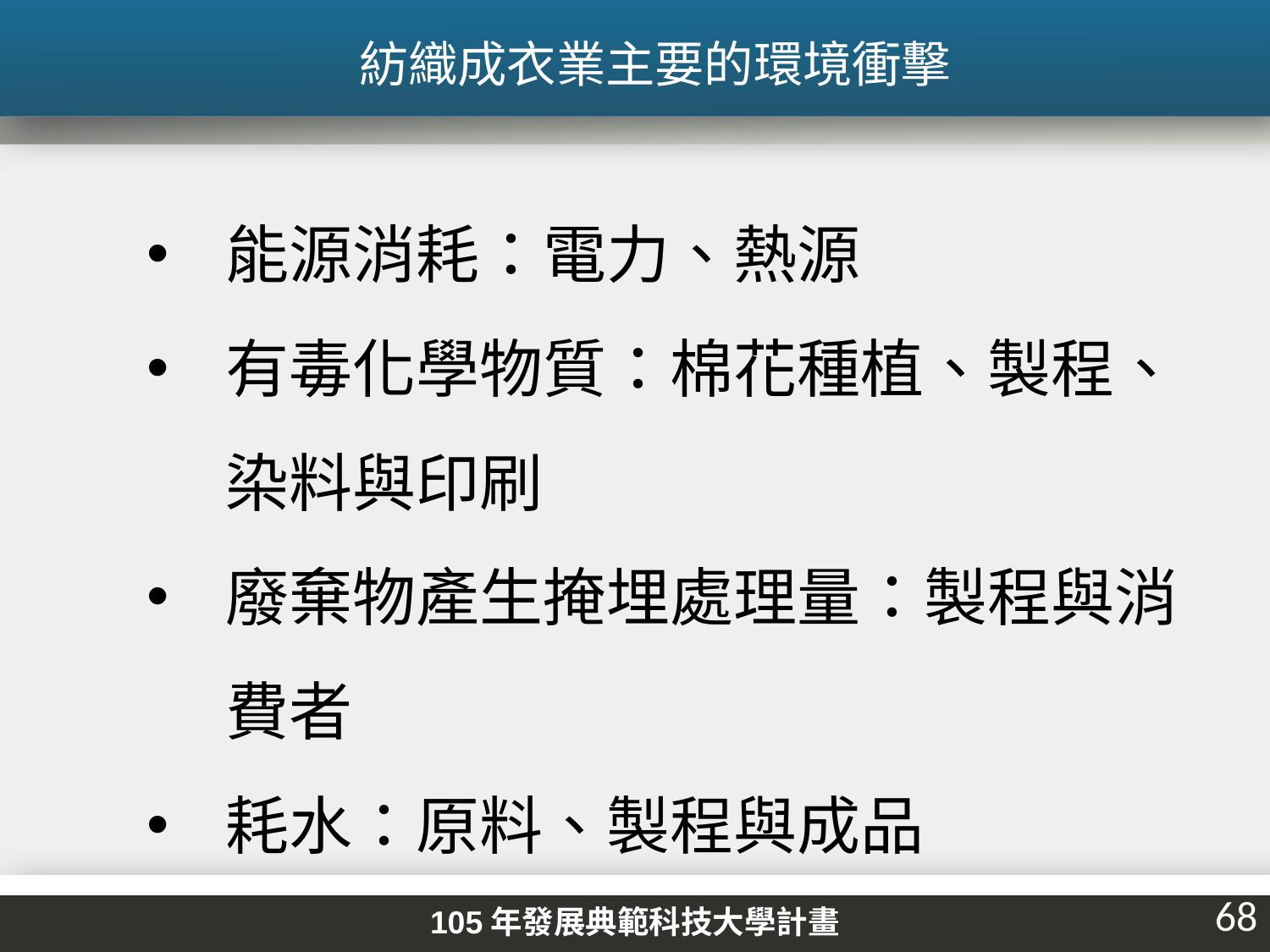

紡織成衣業主要的環境衝擊
能源消耗：電力、熱源
有毒化學物質：棉花種植、製程、染料與印刷
廢棄物產生掩埋處理量：製程與消費者
耗水：原料、製程與成品
68